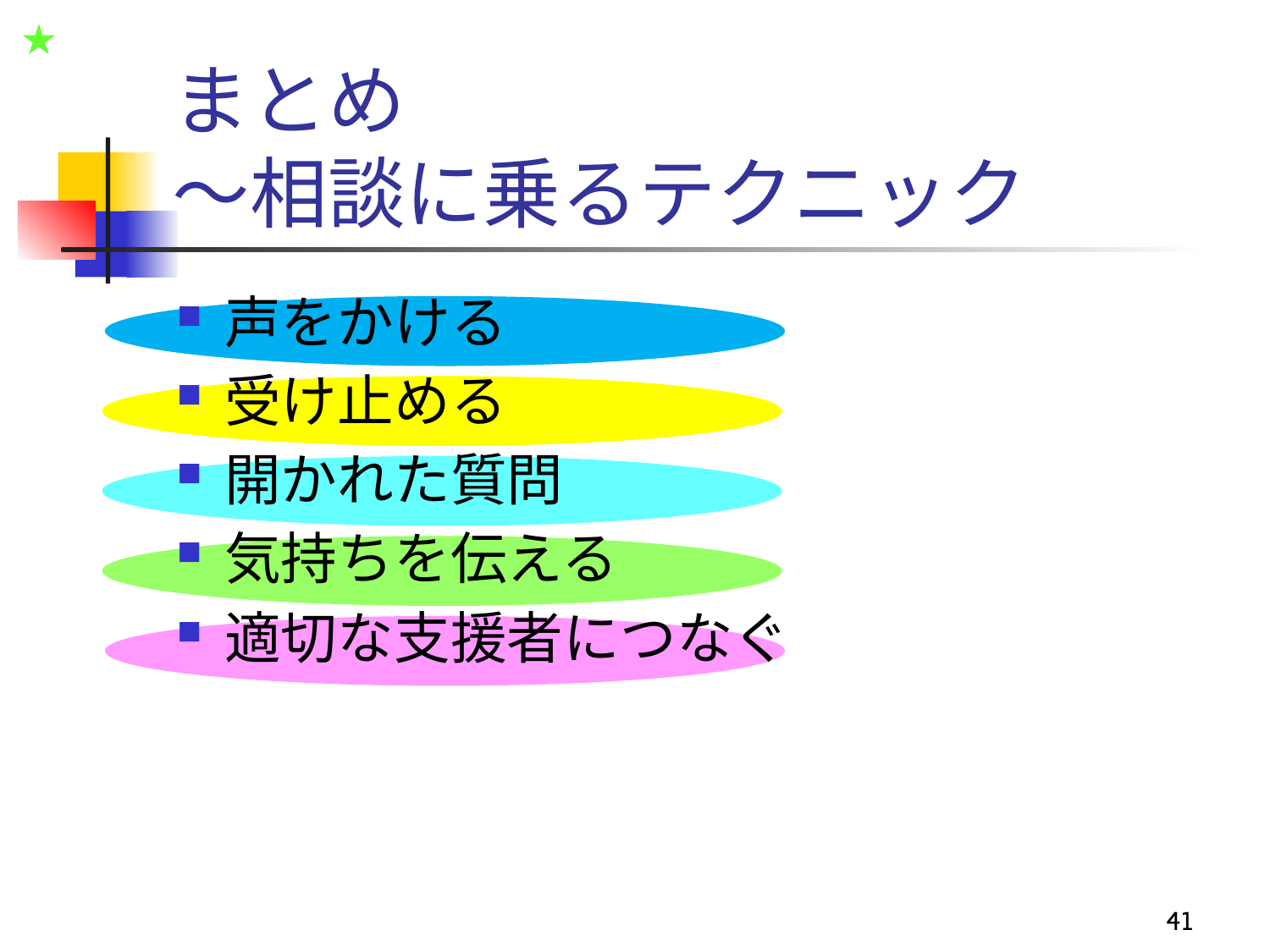

★
# まとめ ～相談に乗るテクニック
声をかける
受け止める
開かれた質問
気持ちを伝える
適切な支援者につなぐ

41